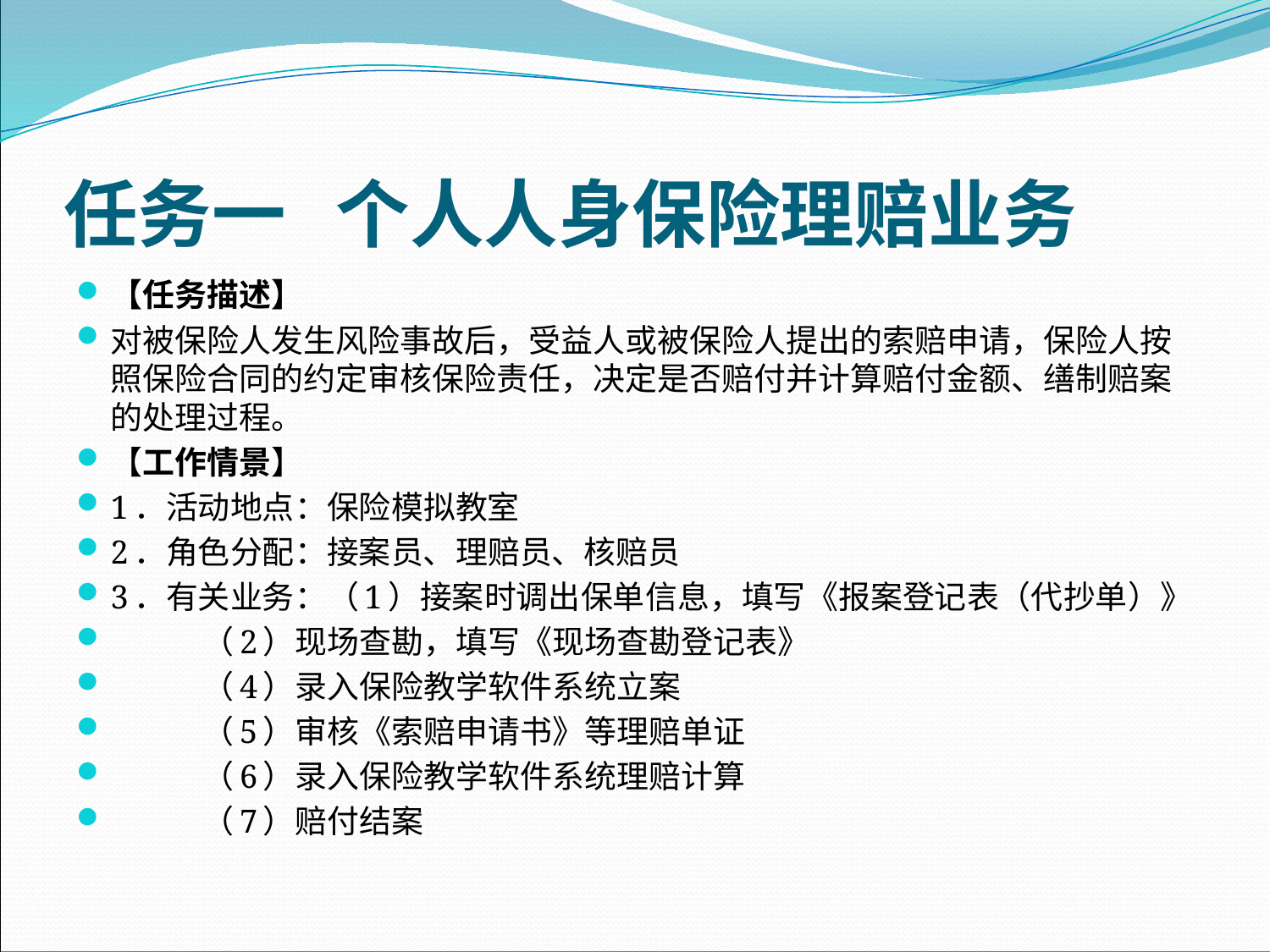

# 任务一   个人人身保险理赔业务
【任务描述】
对被保险人发生风险事故后，受益人或被保险人提出的索赔申请，保险人按照保险合同的约定审核保险责任，决定是否赔付并计算赔付金额、缮制赔案的处理过程。
【工作情景】
1．活动地点：保险模拟教室
2．角色分配：接案员、理赔员、核赔员
3．有关业务：（1）接案时调出保单信息，填写《报案登记表（代抄单）》
            （2）现场查勘，填写《现场查勘登记表》
            （4）录入保险教学软件系统立案
            （5）审核《索赔申请书》等理赔单证
            （6）录入保险教学软件系统理赔计算
            （7）赔付结案